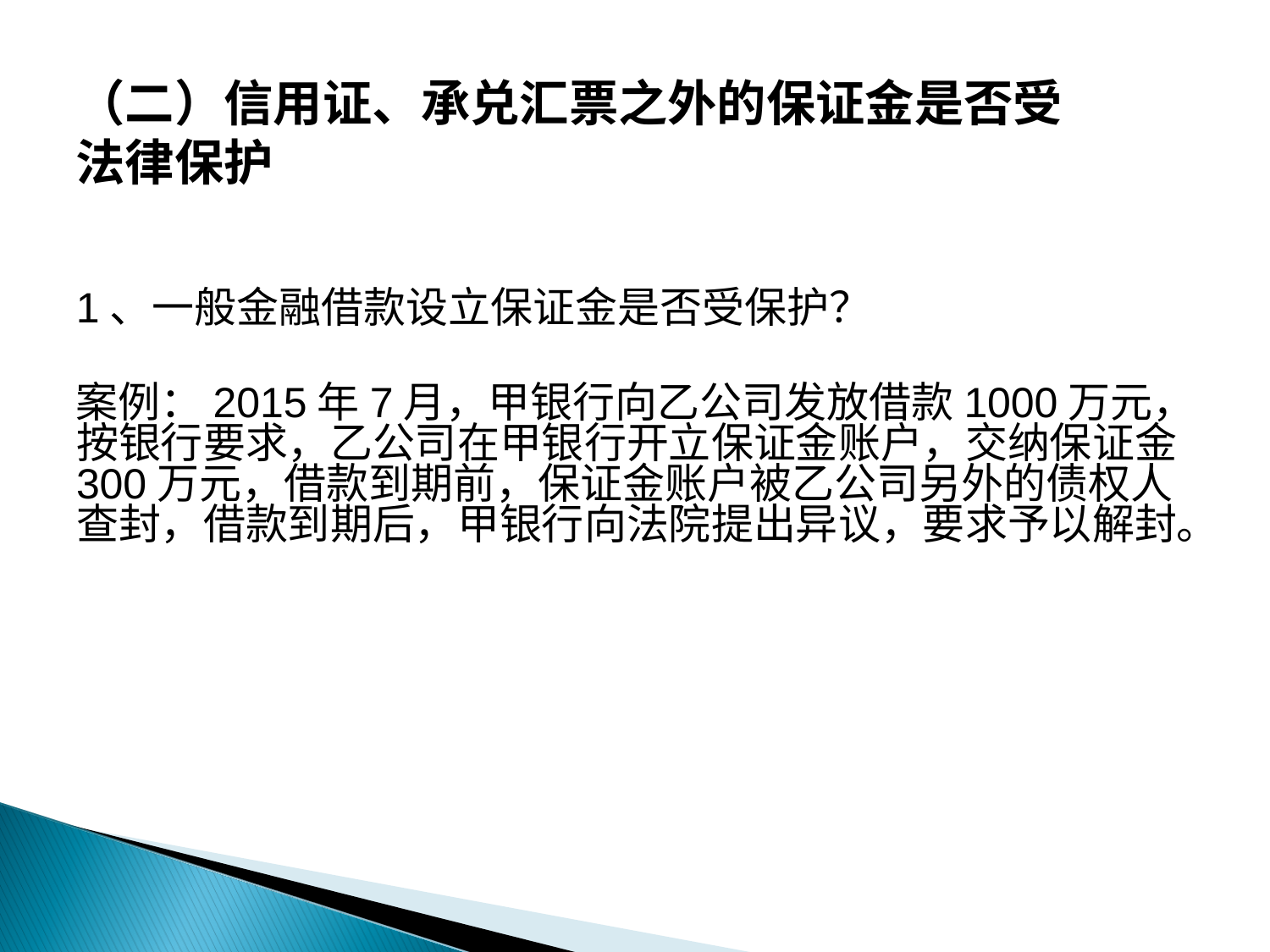

（二）信用证、承兑汇票之外的保证金是否受法律保护

1、一般金融借款设立保证金是否受保护？

案例：2015年7月，甲银行向乙公司发放借款1000万元，按银行要求，乙公司在甲银行开立保证金账户，交纳保证金300万元，借款到期前，保证金账户被乙公司另外的债权人查封，借款到期后，甲银行向法院提出异议，要求予以解封。